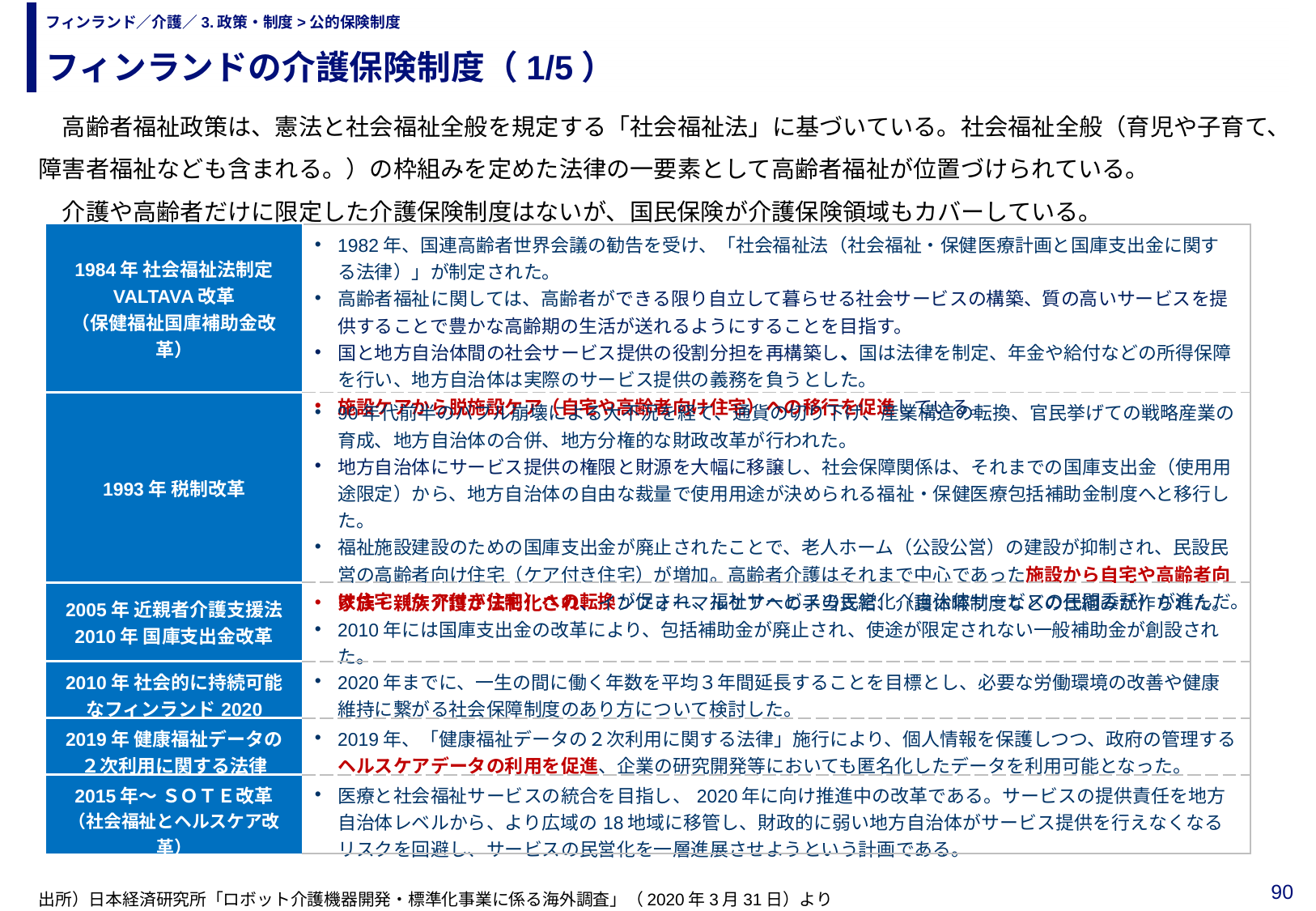

フィンランドの介護保険制度（1/5）
# フィンランド／介護／3.政策・制度>公的保険制度
　高齢者福祉政策は、憲法と社会福祉全般を規定する「社会福祉法」に基づいている。社会福祉全般（育児や子育て、障害者福祉なども含まれる。）の枠組みを定めた法律の一要素として高齢者福祉が位置づけられている。
　介護や高齢者だけに限定した介護保険制度はないが、国民保険が介護保険領域もカバーしている。
| 1984年 社会福祉法制定 VALTAVA改革 （保健福祉国庫補助金改革） | 1982年、国連高齢者世界会議の勧告を受け、「社会福祉法（社会福祉・保健医療計画と国庫支出金に関する法律）」が制定された。 高齢者福祉に関しては、高齢者ができる限り自立して暮らせる社会サービスの構築、質の高いサービスを提供することで豊かな高齢期の生活が送れるようにすることを目指す。 国と地方自治体間の社会サービス提供の役割分担を再構築し、国は法律を制定、年金や給付などの所得保障を行い、地方自治体は実際のサービス提供の義務を負うとした。 施設ケアから脱施設ケア（自宅や高齢者向け住宅）への移行を促進している。 |
| --- | --- |
| 1993年 税制改革 | 90年代前半のバブル崩壊による大不況を経て、通貨の切り下げ、産業構造の転換、官民挙げての戦略産業の育成、地方自治体の合併、地方分権的な財政改革が行われた。 地方自治体にサービス提供の権限と財源を大幅に移譲し、社会保障関係は、それまでの国庫支出金（使用用途限定）から、地方自治体の自由な裁量で使用用途が決められる福祉・保健医療包括補助金制度へと移行した。 福祉施設建設のための国庫支出金が廃止されたことで、老人ホーム（公設公営）の建設が抑制され、民設民営の高齢者向け住宅（ケア付き住宅）が増加。高齢者介護はそれまで中心であった施設から自宅や高齢者向け住宅（ケア付き住宅）への転換が促され、福祉サービスの民営化（自治体サービスの民間委託）が進んだ。 |
| 2005年 近親者介護支援法 2010年 国庫支出金改革 | 家族・親族介護が法制化され、インフォーマルケアへの手当支給、介護休暇制度などの仕組みが作られた。 2010年には国庫支出金の改革により、包括補助金が廃止され、使途が限定されない一般補助金が創設された。 |
| 2010年 社会的に持続可能なフィンランド2020 | 2020年までに、一生の間に働く年数を平均３年間延長することを目標とし、必要な労働環境の改善や健康維持に繋がる社会保障制度のあり方について検討した。 |
| 2019年 健康福祉データの ２次利用に関する法律 | 2019年、「健康福祉データの２次利用に関する法律」施行により、個人情報を保護しつつ、政府の管理するヘルスケアデータの利用を促進、企業の研究開発等においても匿名化したデータを利用可能となった。 |
| 2015年～ ＳＯＴＥ改革 （社会福祉とヘルスケア改革） | 医療と社会福祉サービスの統合を目指し、2020年に向け推進中の改革である。サービスの提供責任を地方自治体レベルから、より広域の18地域に移管し、財政的に弱い地方自治体がサービス提供を行えなくなるリスクを回避し、サービスの民営化を一層進展させようという計画である。 |
7/16 15時でFIXしました。1ビル中華に行く予定で委員会を1時間半で終わらせて続きは懇親会でということです。
出所）日本経済研究所「ロボット介護機器開発・標準化事業に係る海外調査」（2020年3月31日）より